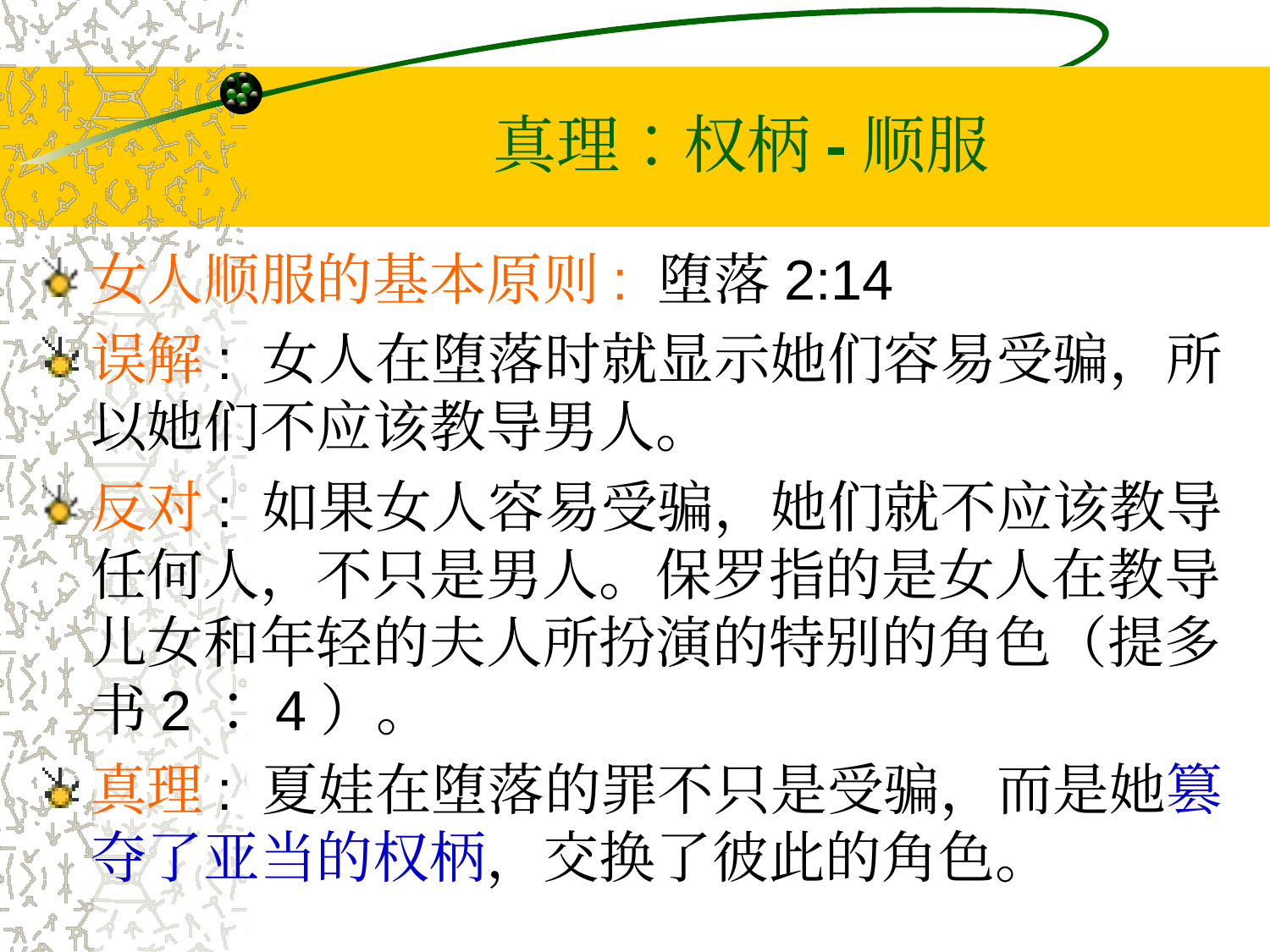

# 真理：权柄-顺服
女人顺服的基本原则: 堕落2:14
误解: 女人在堕落时就显示她们容易受骗，所以她们不应该教导男人。
反对: 如果女人容易受骗，她们就不应该教导任何人，不只是男人。保罗指的是女人在教导儿女和年轻的夫人所扮演的特别的角色（提多书2：4）。
真理: 夏娃在堕落的罪不只是受骗，而是她篡夺了亚当的权柄，交换了彼此的角色。